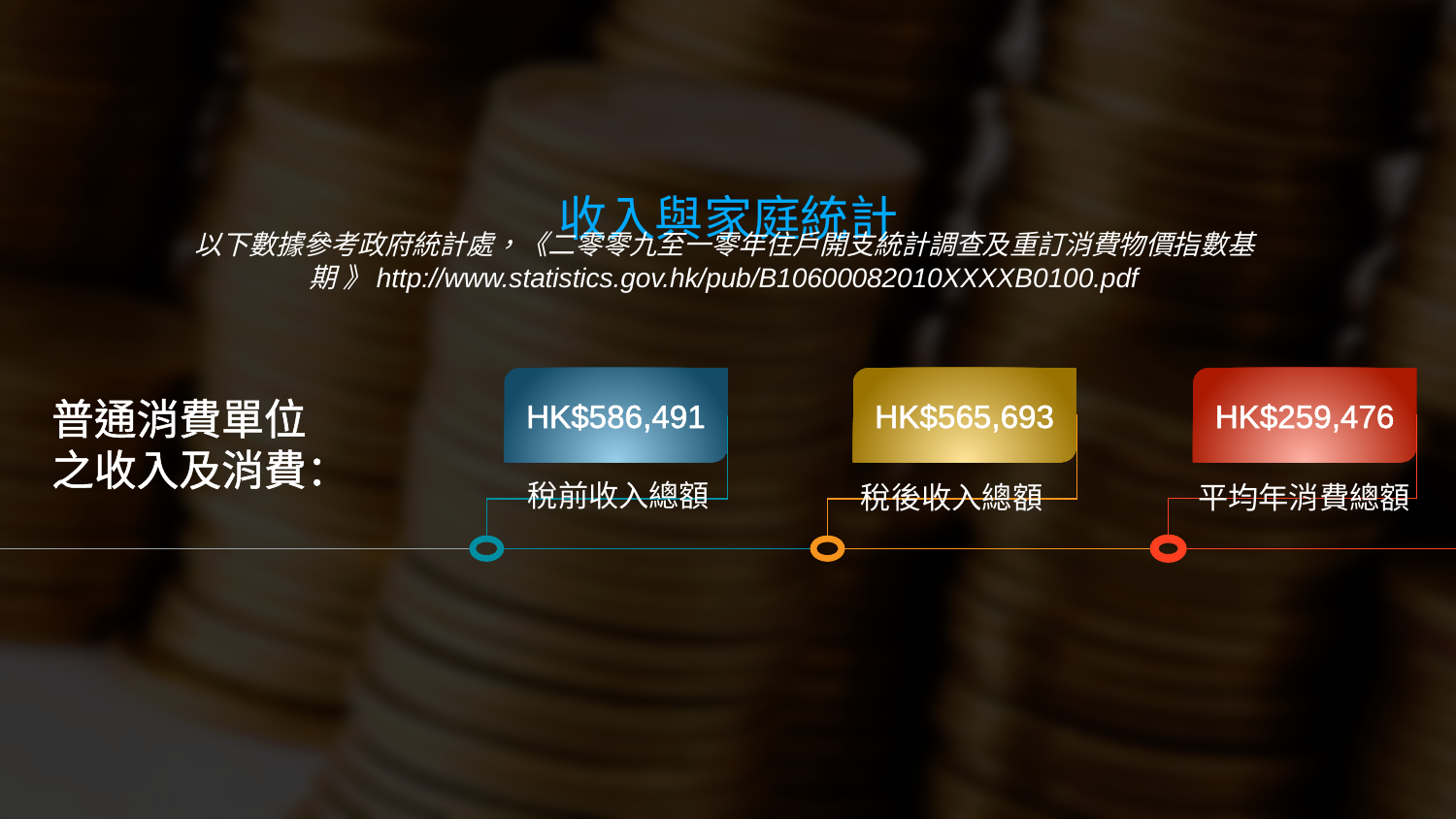

收入與家庭統計
以下數據參考政府統計處，《二零零九至一零年住戶開支統計調查及重訂消費物價指數基期 》http://www.statistics.gov.hk/pub/B10600082010XXXXB0100.pdf
HK$586,491
HK$565,693
HK$259,476
普通消費單位
之收入及消費：
稅前收入總額
稅後收入總額
平均年消費總額